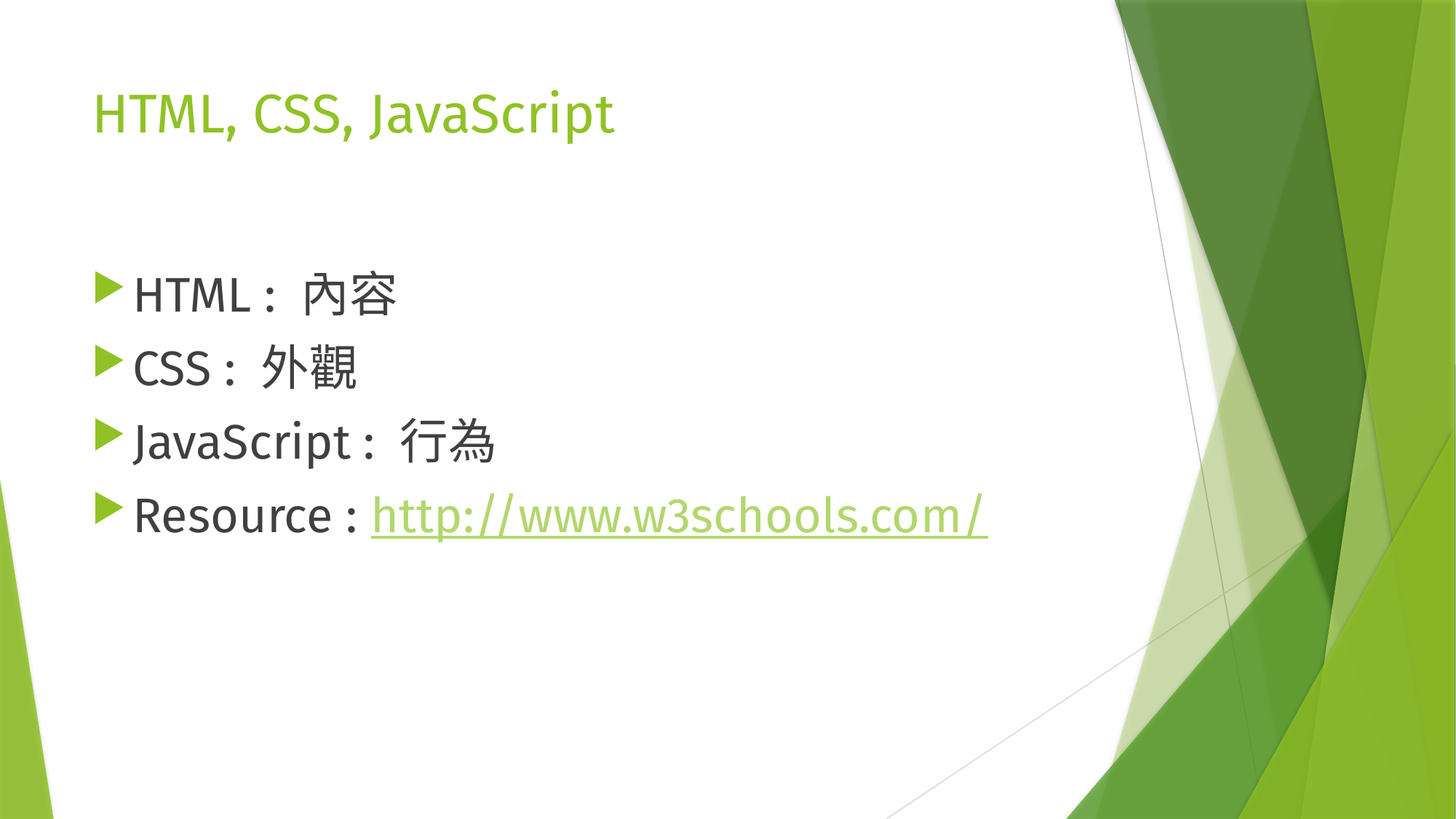

# HTML, CSS, JavaScript
HTML : 內容
CSS : 外觀
JavaScript : 行為
Resource : http://www.w3schools.com/